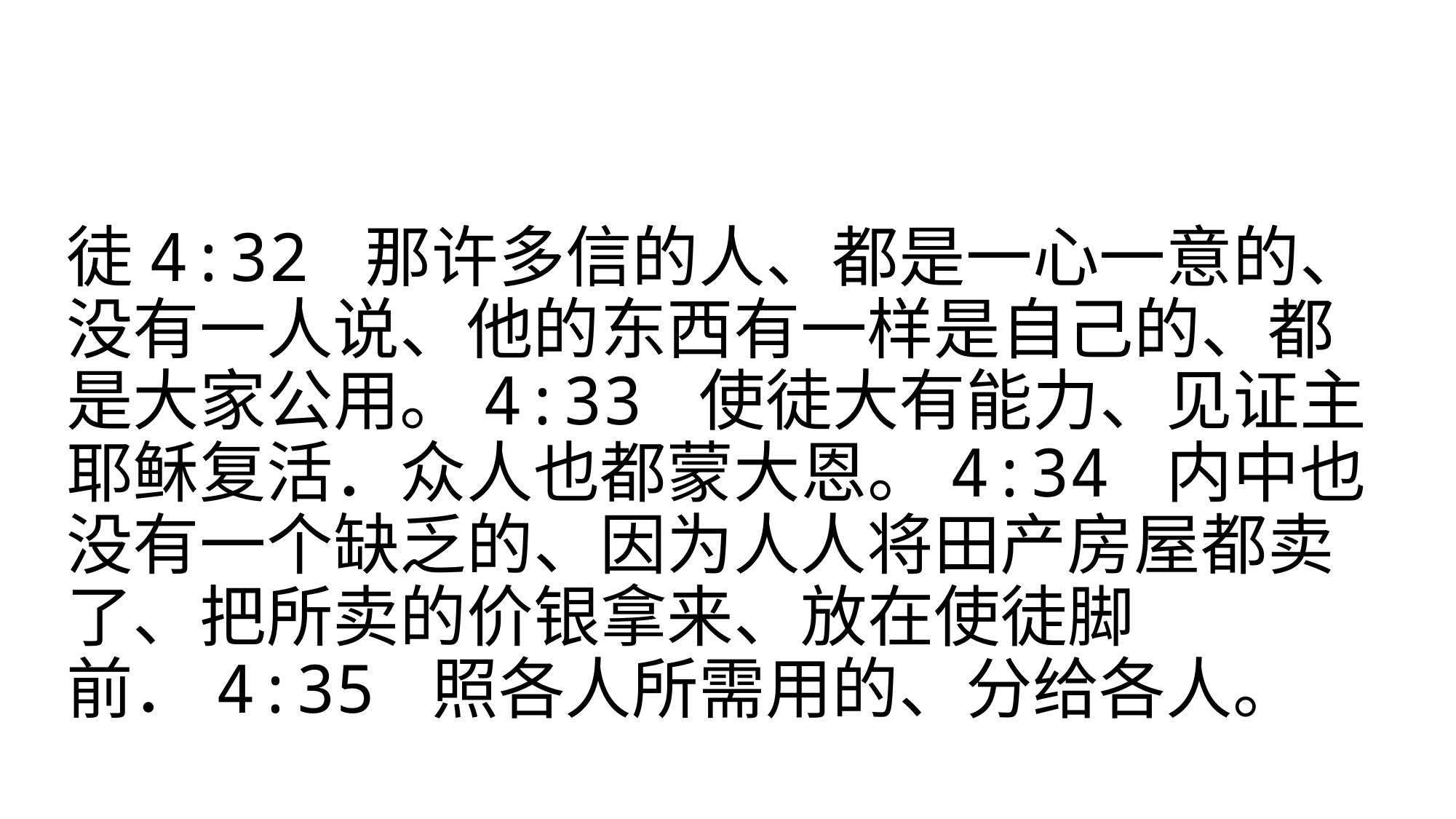

#
徒4:32 那许多信的人、都是一心一意的、没有一人说、他的东西有一样是自己的、都是大家公用。4:33 使徒大有能力、见证主耶稣复活．众人也都蒙大恩。4:34 内中也没有一个缺乏的、因为人人将田产房屋都卖了、把所卖的价银拿来、放在使徒脚前．4:35 照各人所需用的、分给各人。